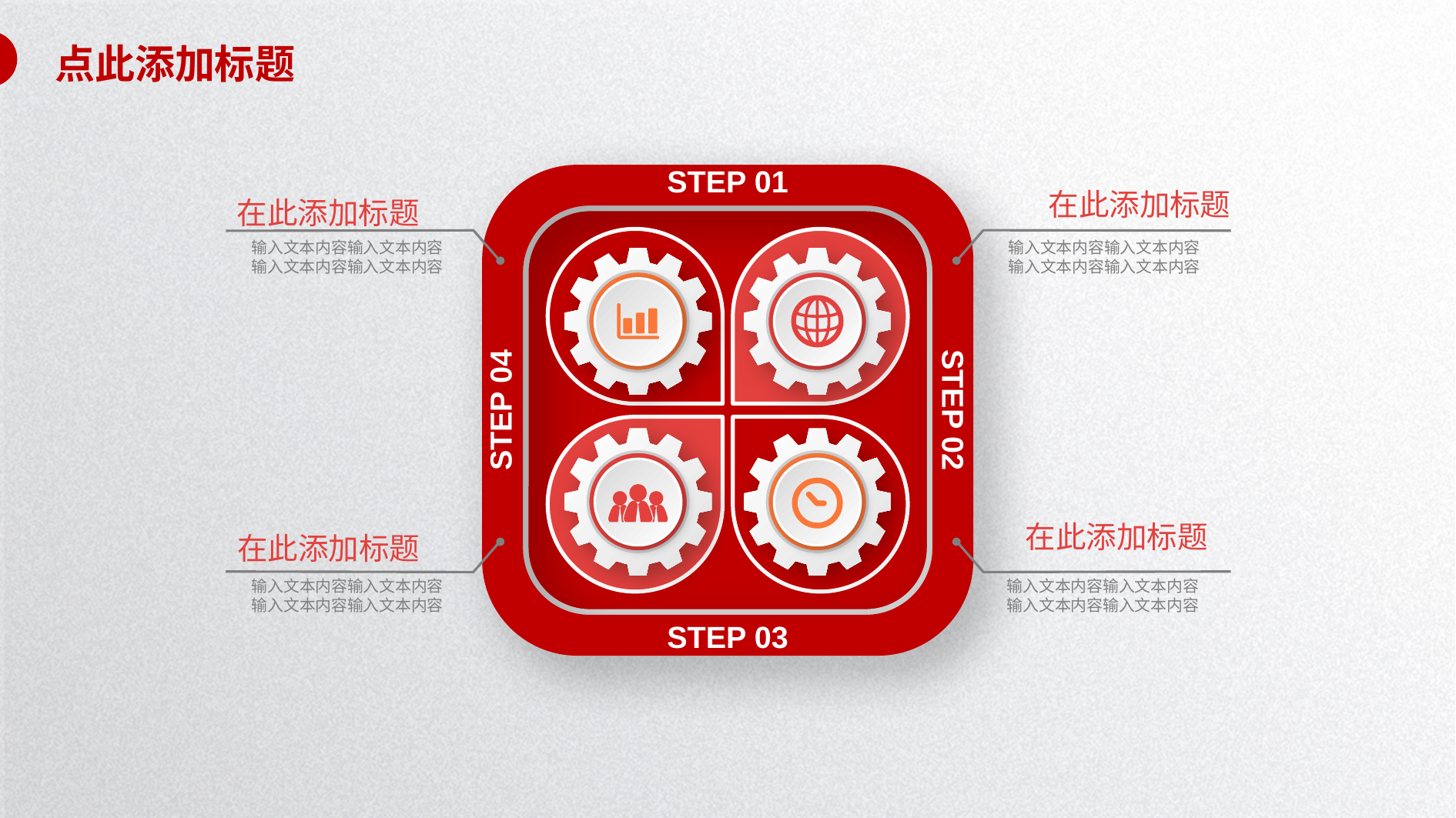

点此添加标题
STEP 01

STEP 04
STEP 02

STEP 03

在此添加标题

输入文本内容输入文本内容
输入文本内容输入文本内容
在此添加标题

输入文本内容输入文本内容
输入文本内容输入文本内容

输入文本内容输入文本内容
输入文本内容输入文本内容

在此添加标题
输入文本内容输入文本内容
输入文本内容输入文本内容

在此添加标题